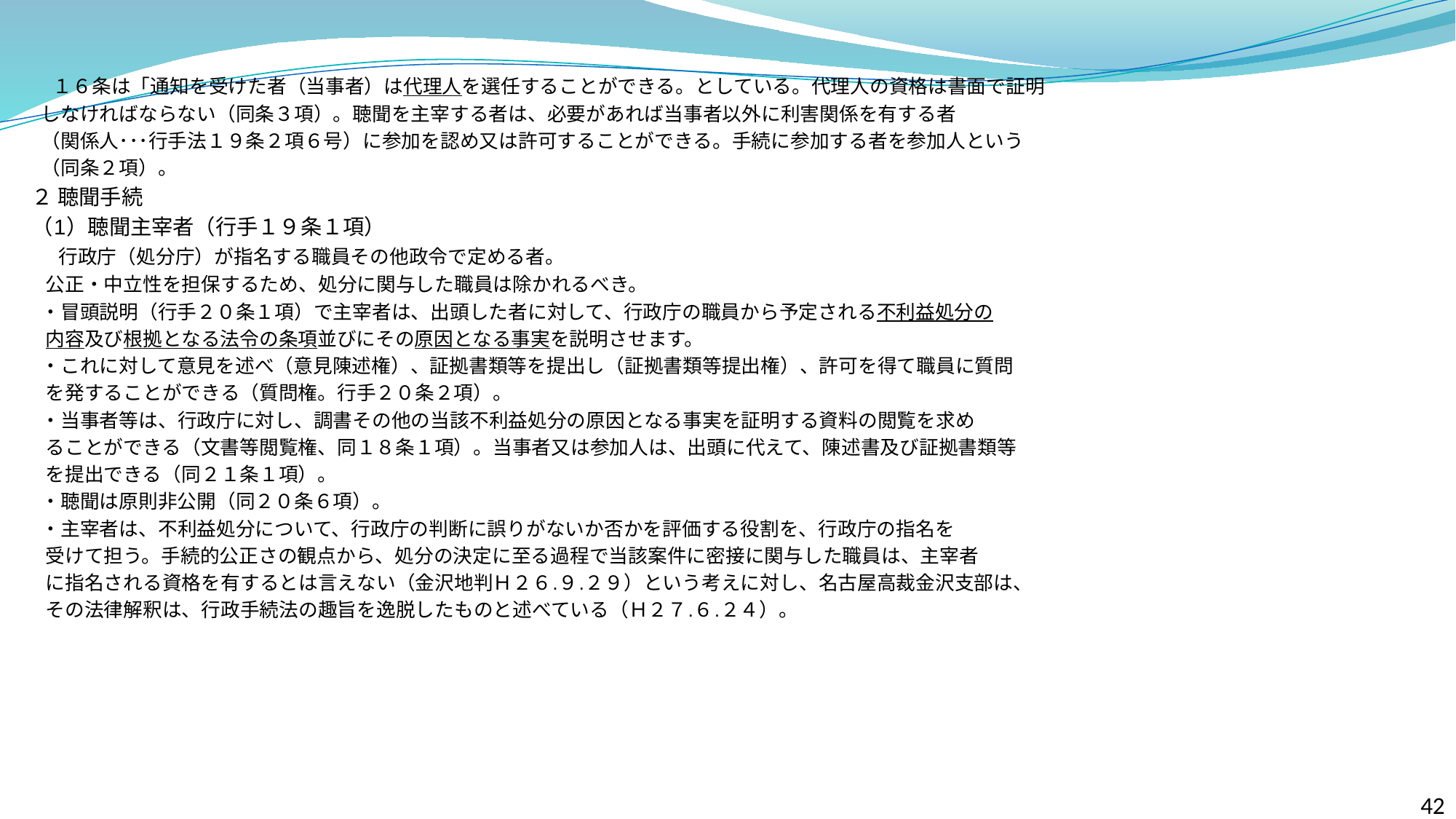

１６条は「通知を受けた者（当事者）は代理人を選任することができる。としている。代理人の資格は書面で証明
  しなければならない（同条３項）。聴聞を主宰する者は、必要があれば当事者以外に利害関係を有する者
  （関係人･･･行手法１９条２項６号）に参加を認め又は許可することができる。手続に参加する者を参加人という
  （同条２項）。
２ 聴聞手続
（1）聴聞主宰者（行手１９条１項）
 　行政庁（処分庁）が指名する職員その他政令で定める者。
   公正・中立性を担保するため、処分に関与した職員は除かれるべき。
  ・冒頭説明（行手２０条１項）で主宰者は、出頭した者に対して、行政庁の職員から予定される不利益処分の
   内容及び根拠となる法令の条項並びにその原因となる事実を説明させます。
  ・これに対して意見を述べ（意見陳述権）、証拠書類等を提出し（証拠書類等提出権）、許可を得て職員に質問
   を発することができる（質問権。行手２０条２項）。
  ・当事者等は、行政庁に対し、調書その他の当該不利益処分の原因となる事実を証明する資料の閲覧を求め
   ることができる（文書等閲覧権、同１８条１項）。当事者又は参加人は、出頭に代えて、陳述書及び証拠書類等
   を提出できる（同２１条１項）。
  ・聴聞は原則非公開（同２０条６項）。
  ・主宰者は、不利益処分について、行政庁の判断に誤りがないか否かを評価する役割を、行政庁の指名を
   受けて担う。手続的公正さの観点から、処分の決定に至る過程で当該案件に密接に関与した職員は、主宰者
   に指名される資格を有するとは言えない（金沢地判Ｈ２６.９.２９）という考えに対し、名古屋高裁金沢支部は、
   その法律解釈は、行政手続法の趣旨を逸脱したものと述べている（Ｈ２７.６.２４）。

42